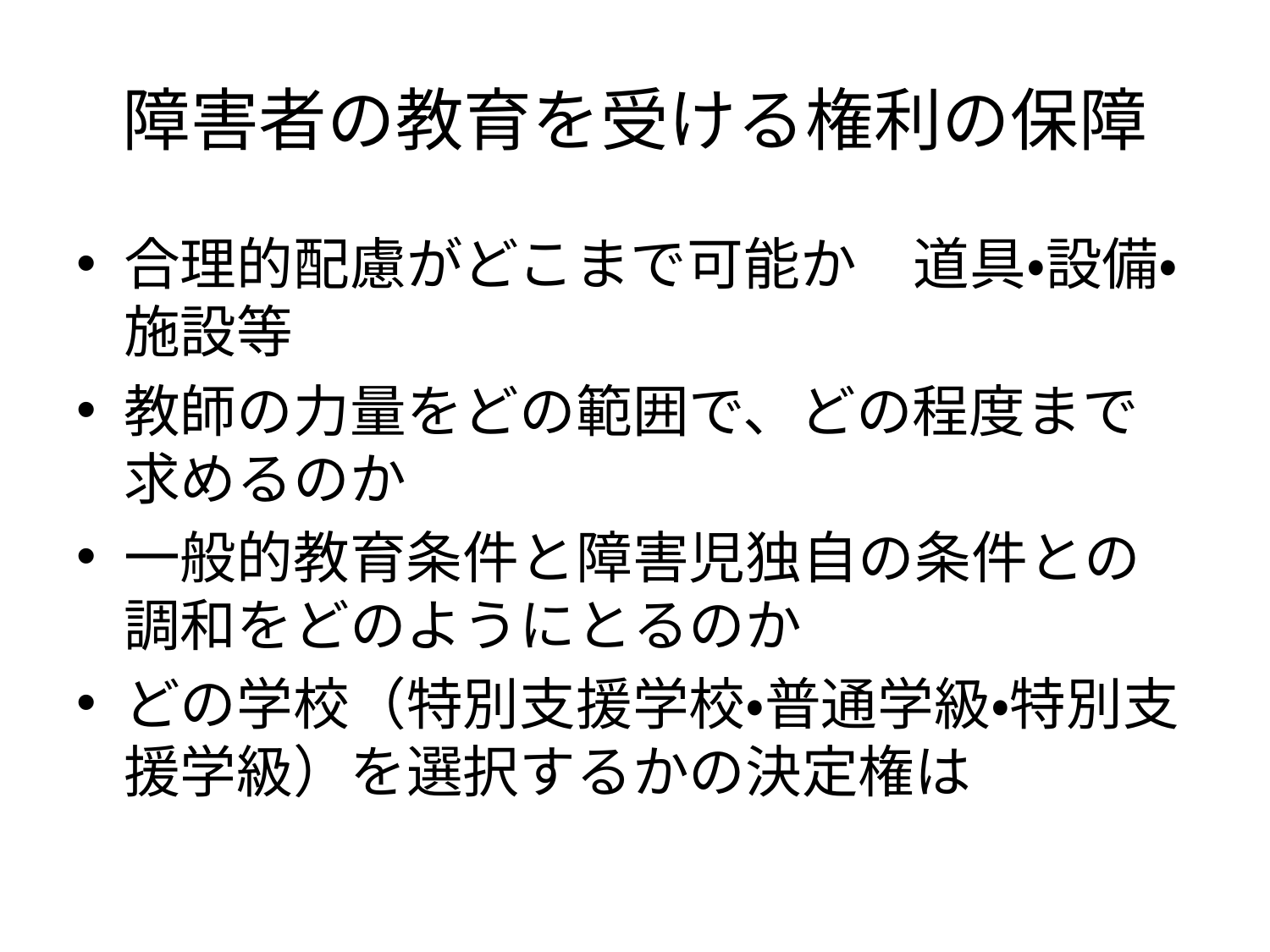

# 障害者の教育を受ける権利の保障
合理的配慮がどこまで可能か　道具・設備・施設等
教師の力量をどの範囲で、どの程度まで求めるのか
一般的教育条件と障害児独自の条件との調和をどのようにとるのか
どの学校（特別支援学校・普通学級・特別支援学級）を選択するかの決定権は